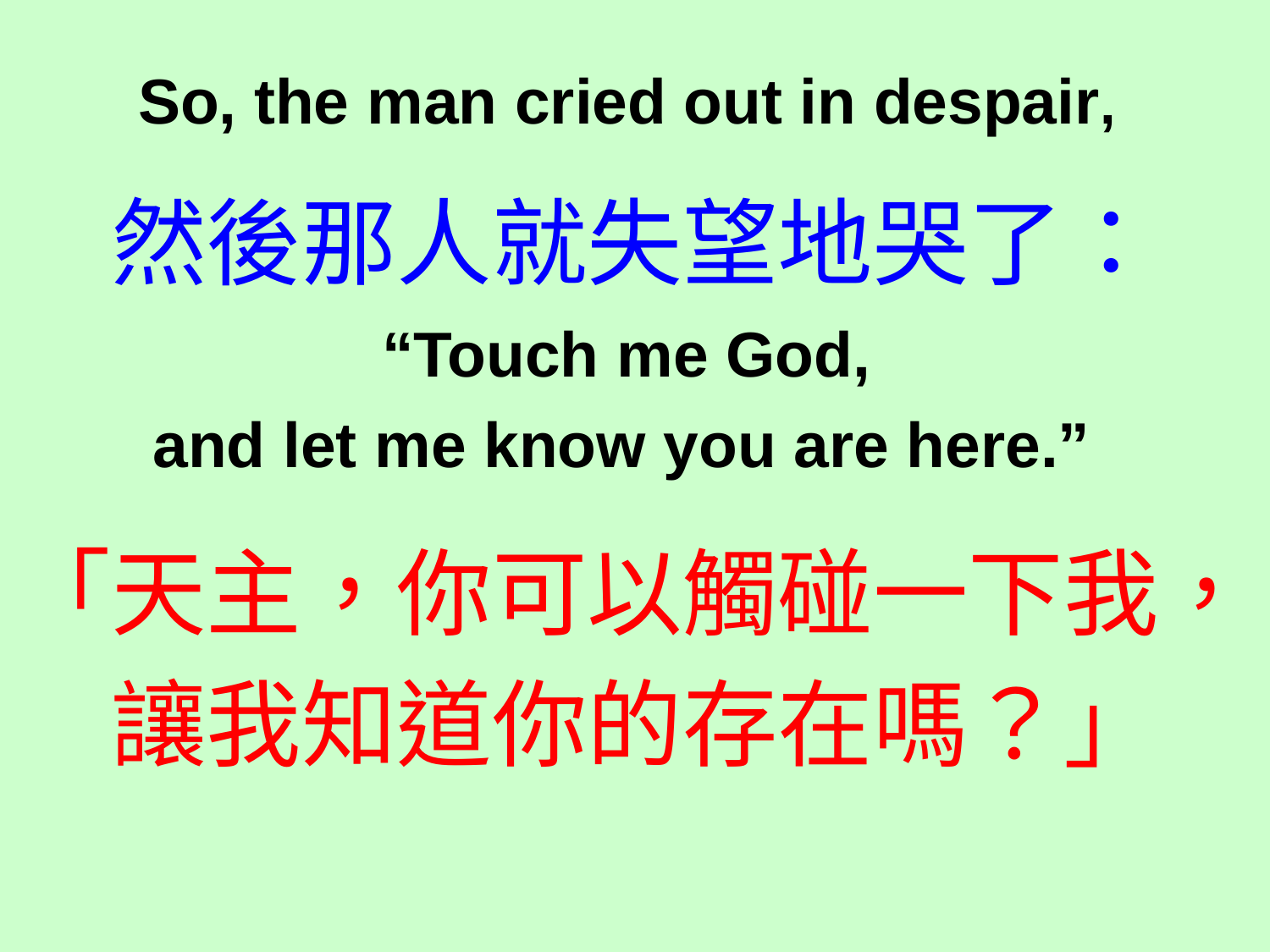

So, the man cried out in despair,
然後那人就失望地哭了：
“Touch me God,
and let me know you are here.”
「天主，你可以觸碰一下我，
讓我知道你的存在嗎？」